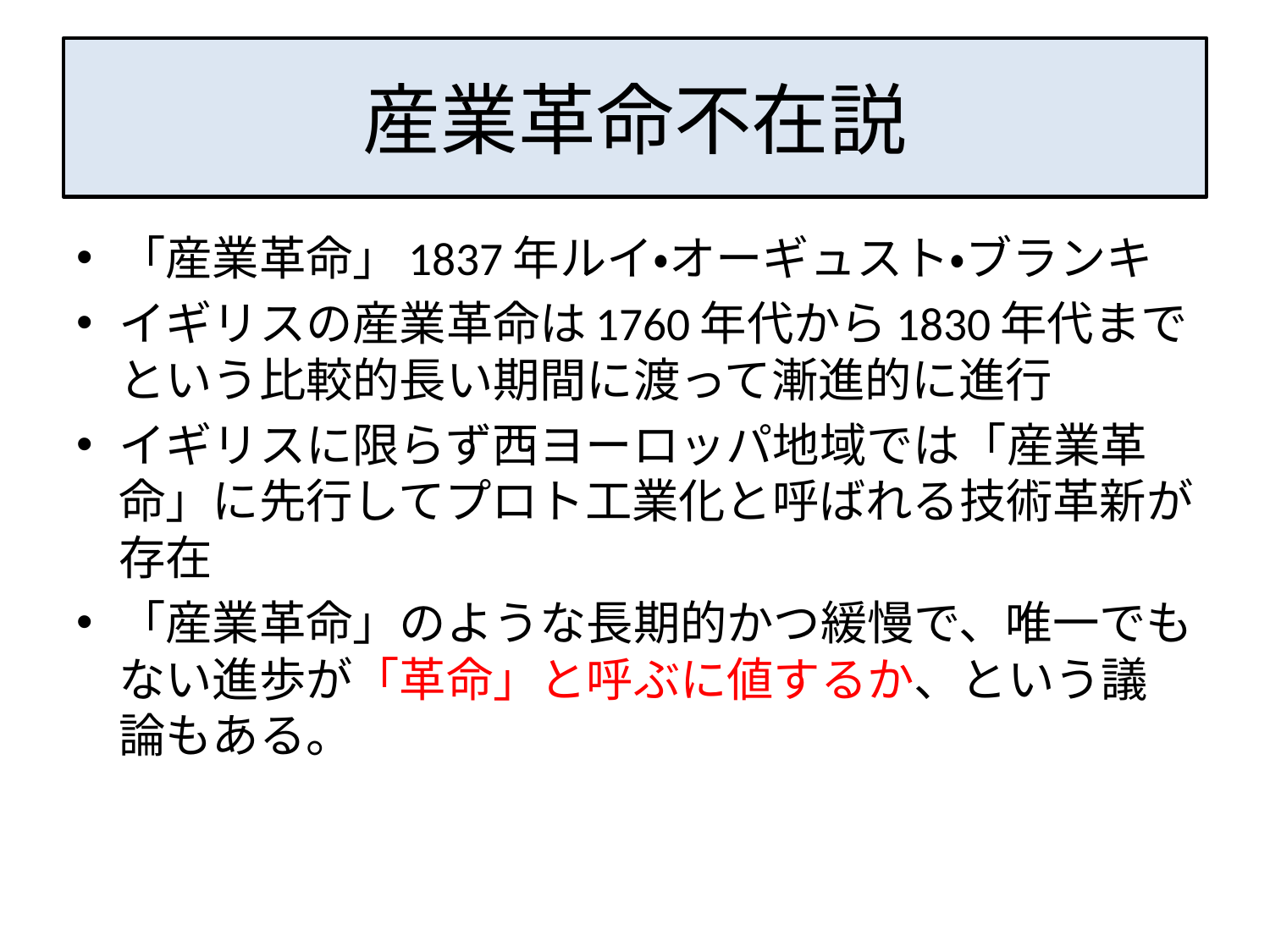

# 産業革命不在説
「産業革命」1837年ルイ・オーギュスト・ブランキ
イギリスの産業革命は1760年代から1830年代までという比較的長い期間に渡って漸進的に進行
イギリスに限らず西ヨーロッパ地域では「産業革命」に先行してプロト工業化と呼ばれる技術革新が存在
「産業革命」のような長期的かつ緩慢で、唯一でもない進歩が「革命」と呼ぶに値するか、という議論もある。